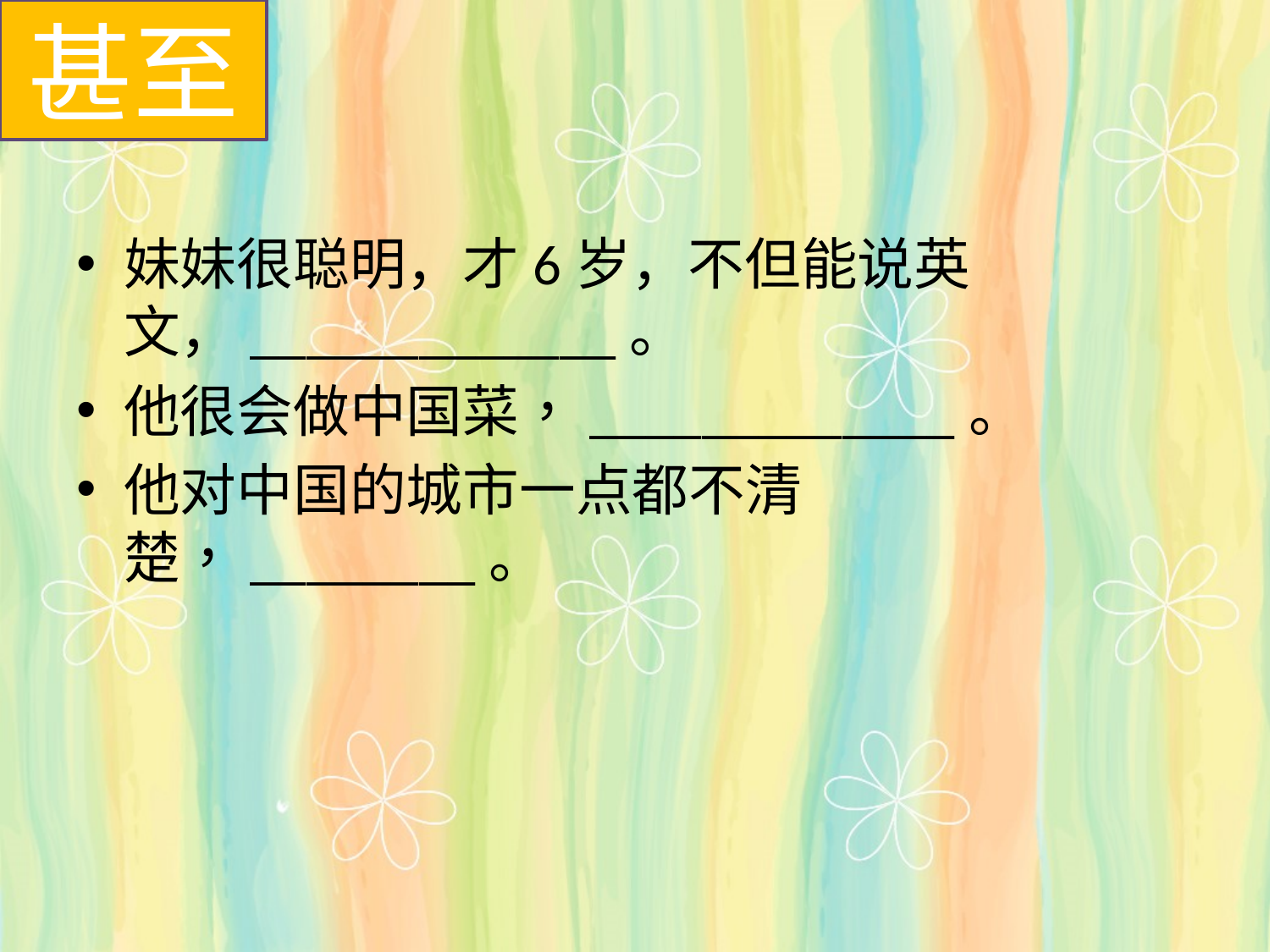

甚至
妹妹很聪明，才6岁，不但能说英文，_____________。
他很会做中国菜，_____________。
他对中国的城市一点都不清楚，________。